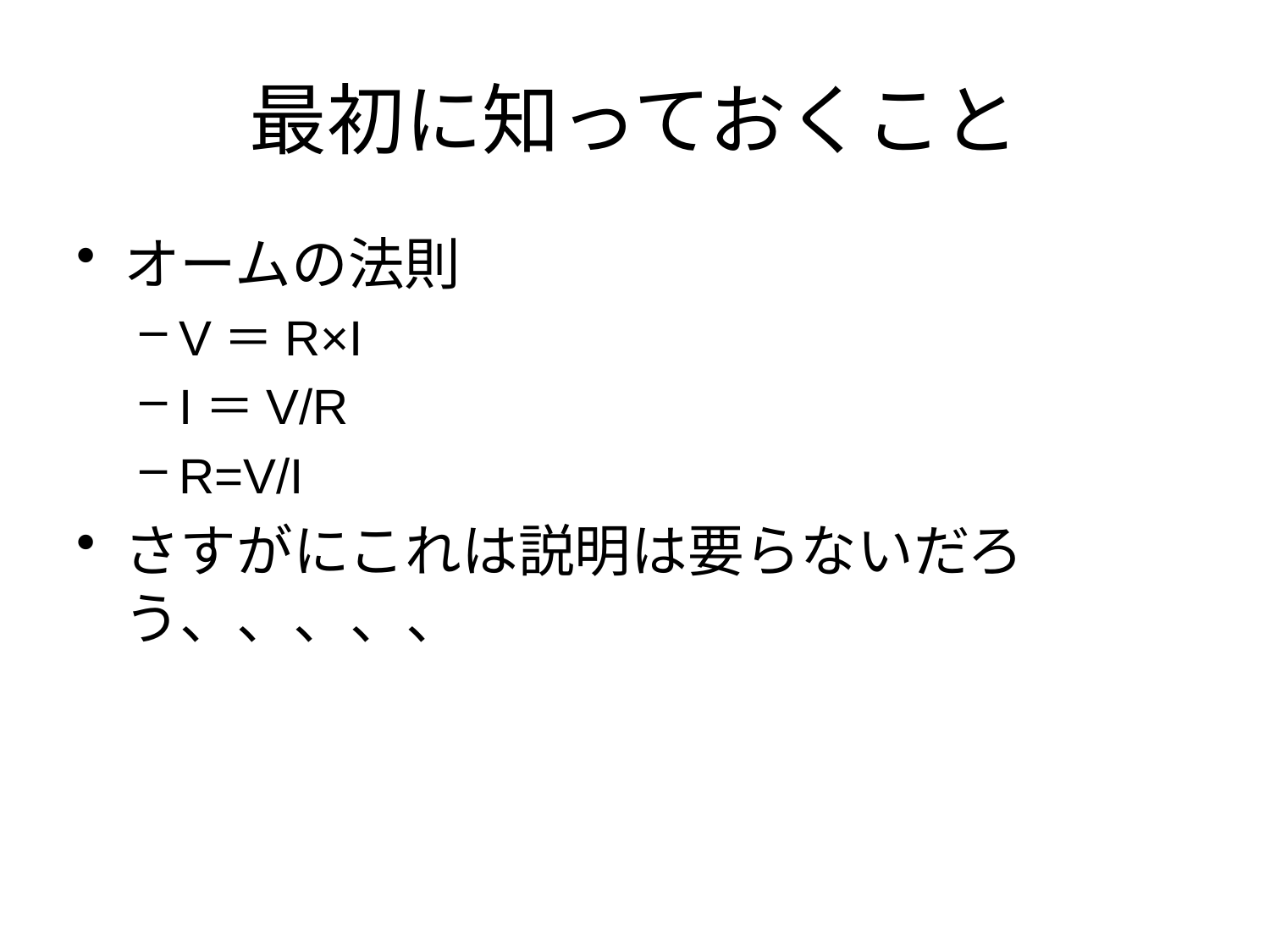

# 最初に知っておくこと
オームの法則
V＝R×I
I＝V/R
R=V/I
さすがにこれは説明は要らないだろう、、、、、